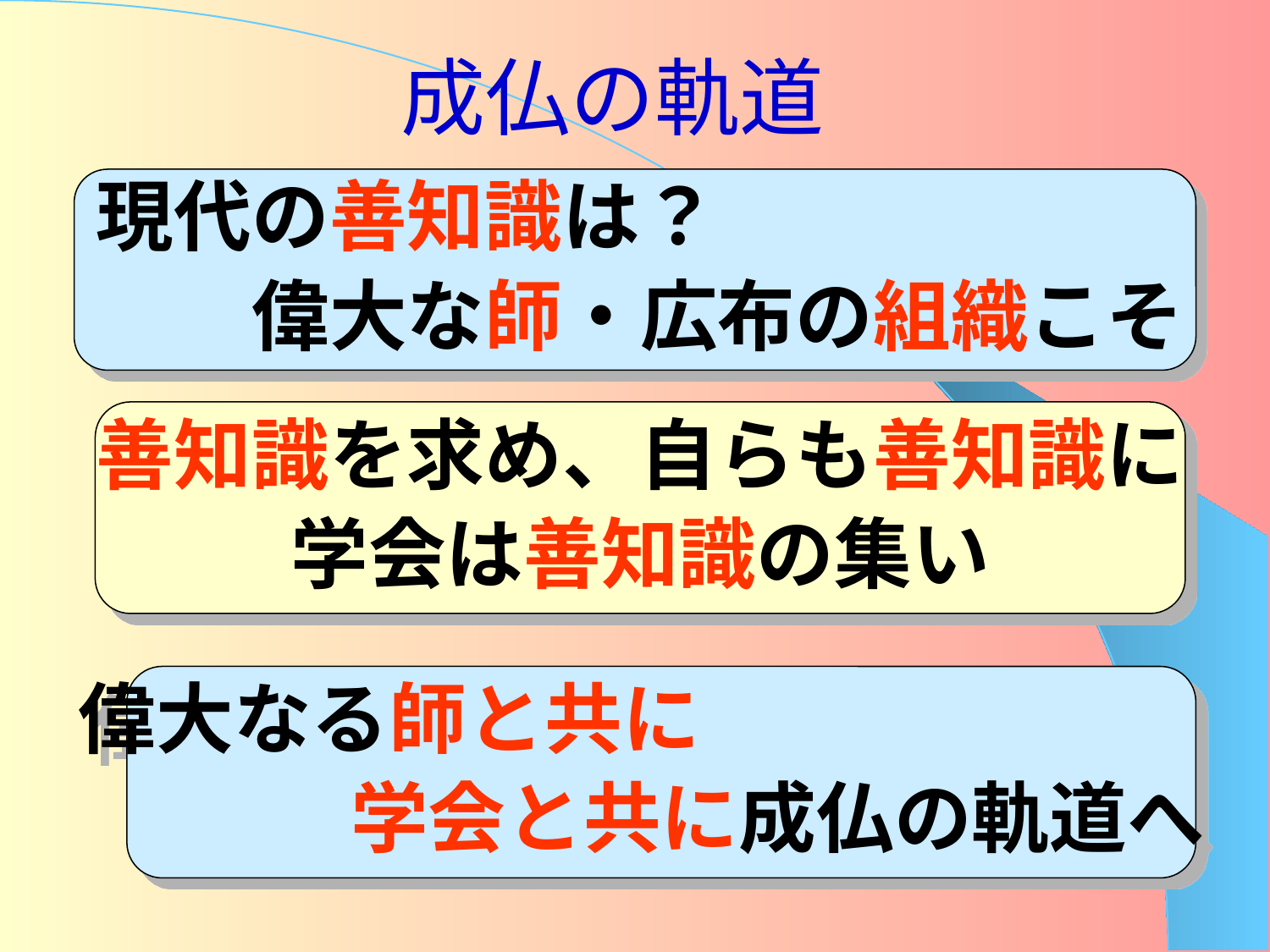

# 成仏の軌道
現代の善知識は？
　　偉大な師・広布の組織こそ
善知識を求め、自らも善知識に
学会は善知識の集い
偉大なる師と共に
　　　学会と共に成仏の軌道へ